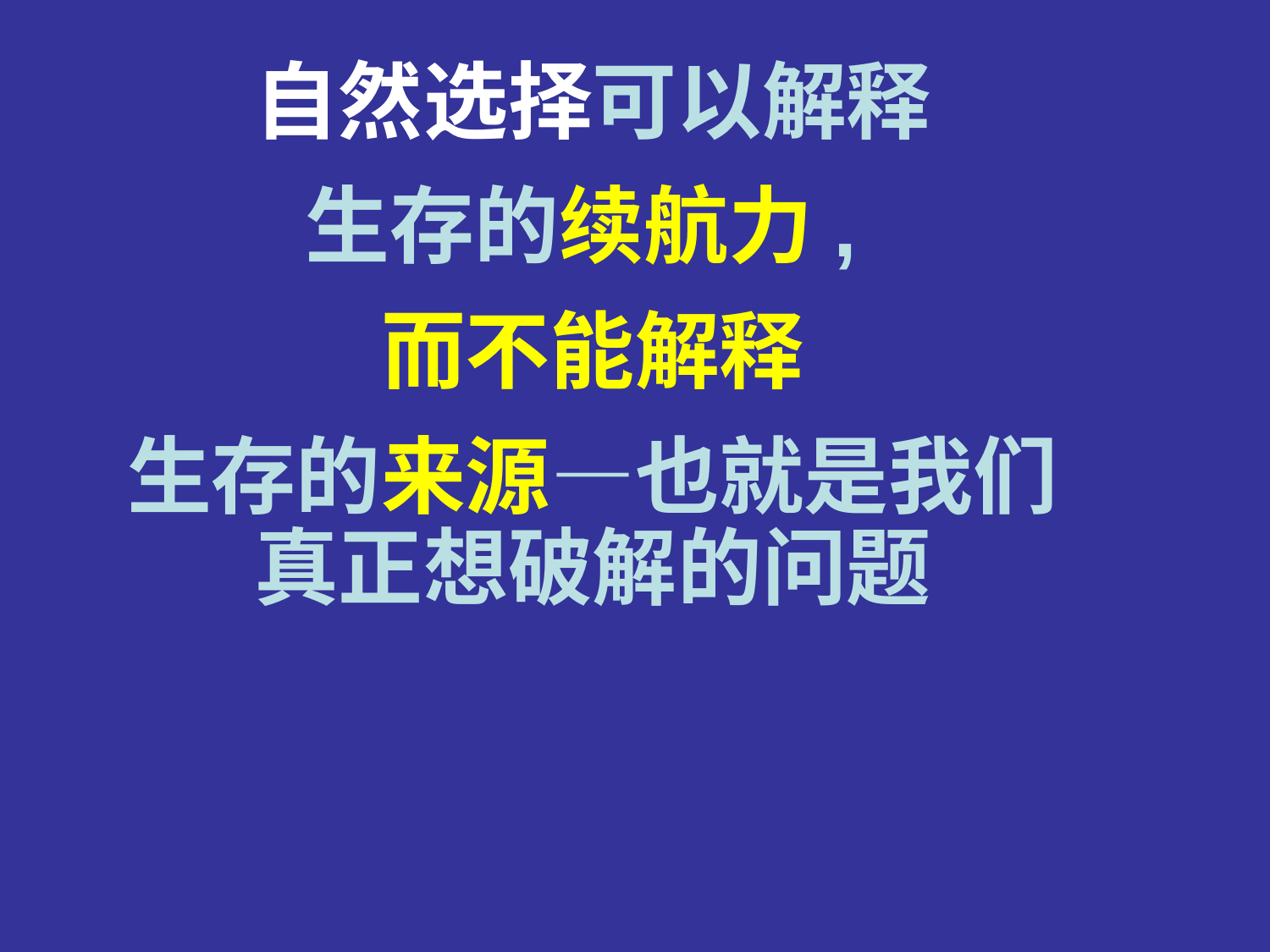

自然选择可以解释
生存的续航力,
而不能解释
生存的来源—也就是我们真正想破解的问题
# 自然选择—续航力, 不是来源